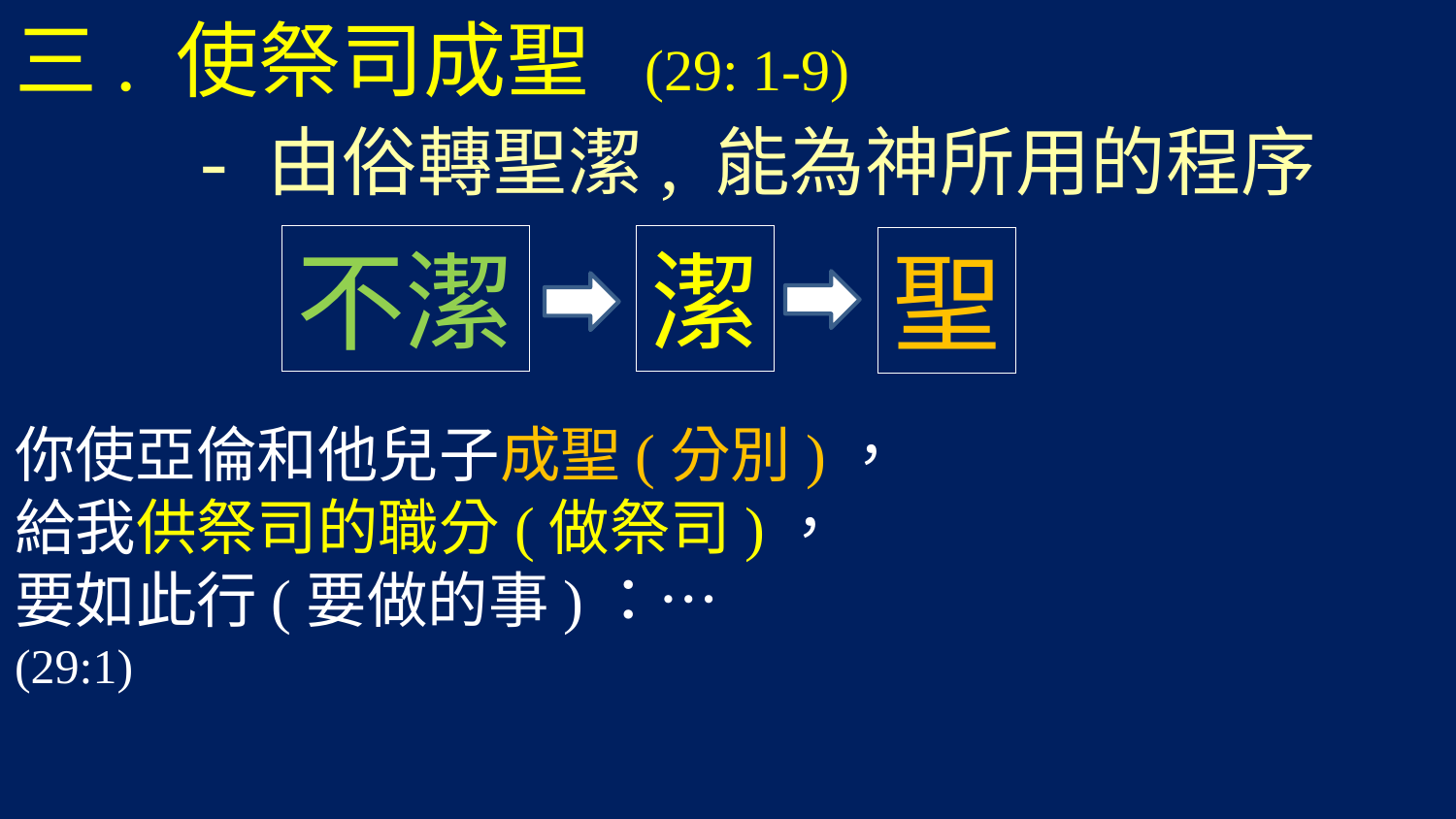

# 三. 使祭司成聖  (29: 1-9) - 由俗轉聖潔, 能為神所用的程序
不潔
潔
聖

你使亞倫和他兒子成聖(分別)，
給我供祭司的職分(做祭司)，
要如此行(要做的事)：…
(29:1)